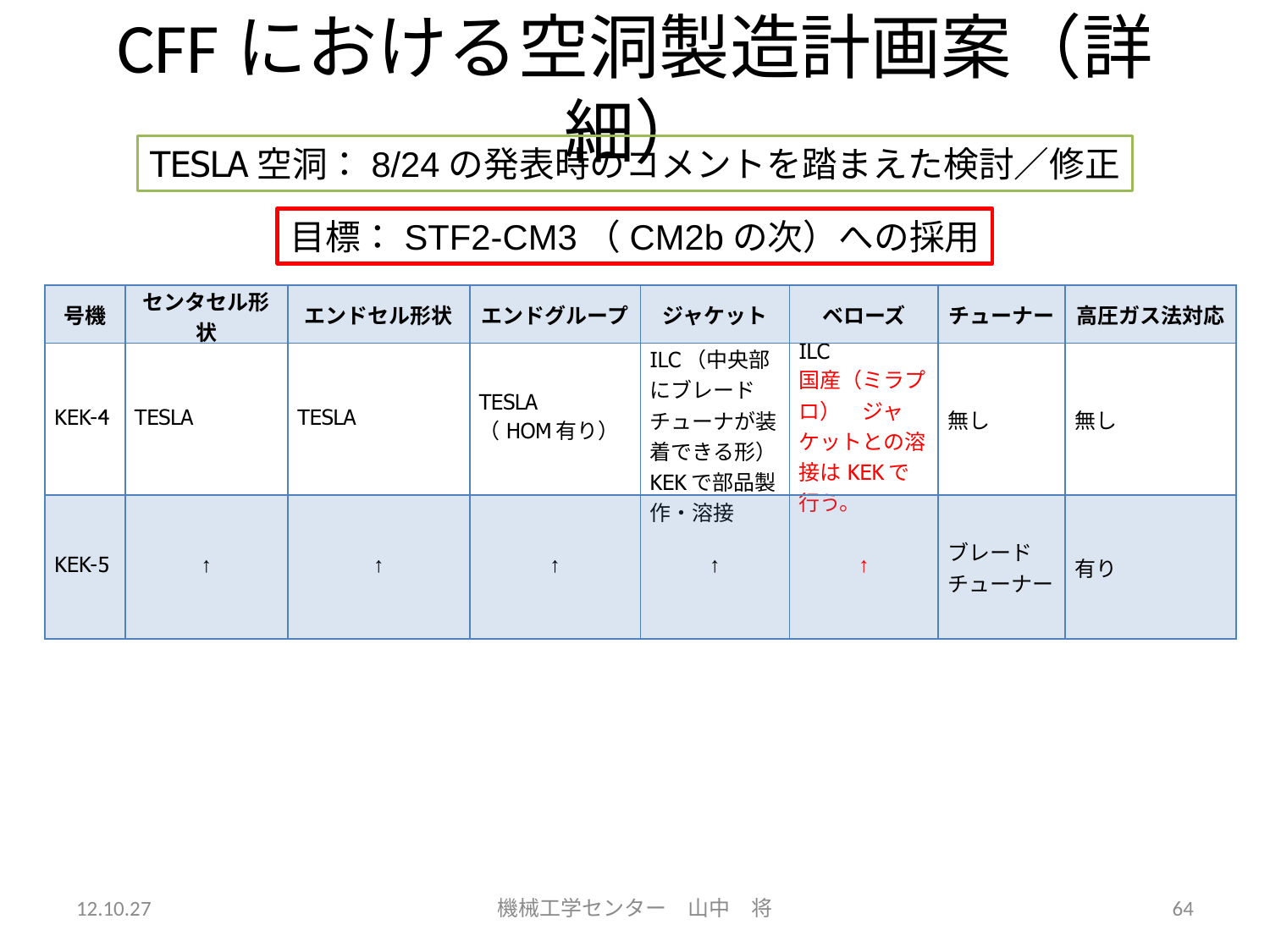

# CFFにおける空洞製造計画案（詳細）
TESLA空洞：8/24の発表時のコメントを踏まえた検討／修正
目標：STF2-CM3（CM2bの次）への採用
| 号機 | センタセル形状 | エンドセル形状 | エンドグループ | ジャケット | ベローズ | チューナー | 高圧ガス法対応 |
| --- | --- | --- | --- | --- | --- | --- | --- |
| KEK-4 | TESLA | TESLA | TESLA （HOM有り） | ILC（中央部にブレードチューナが装着できる形） KEKで部品製作・溶接 | ILC 国産（ミラプロ）　ジャケットとの溶接はKEKで行う。 | 無し | 無し |
| KEK-5 | ↑ | ↑ | ↑ | ↑ | ↑ | ブレードチューナー | 有り |
12.10.27
機械工学センター　山中　将
64